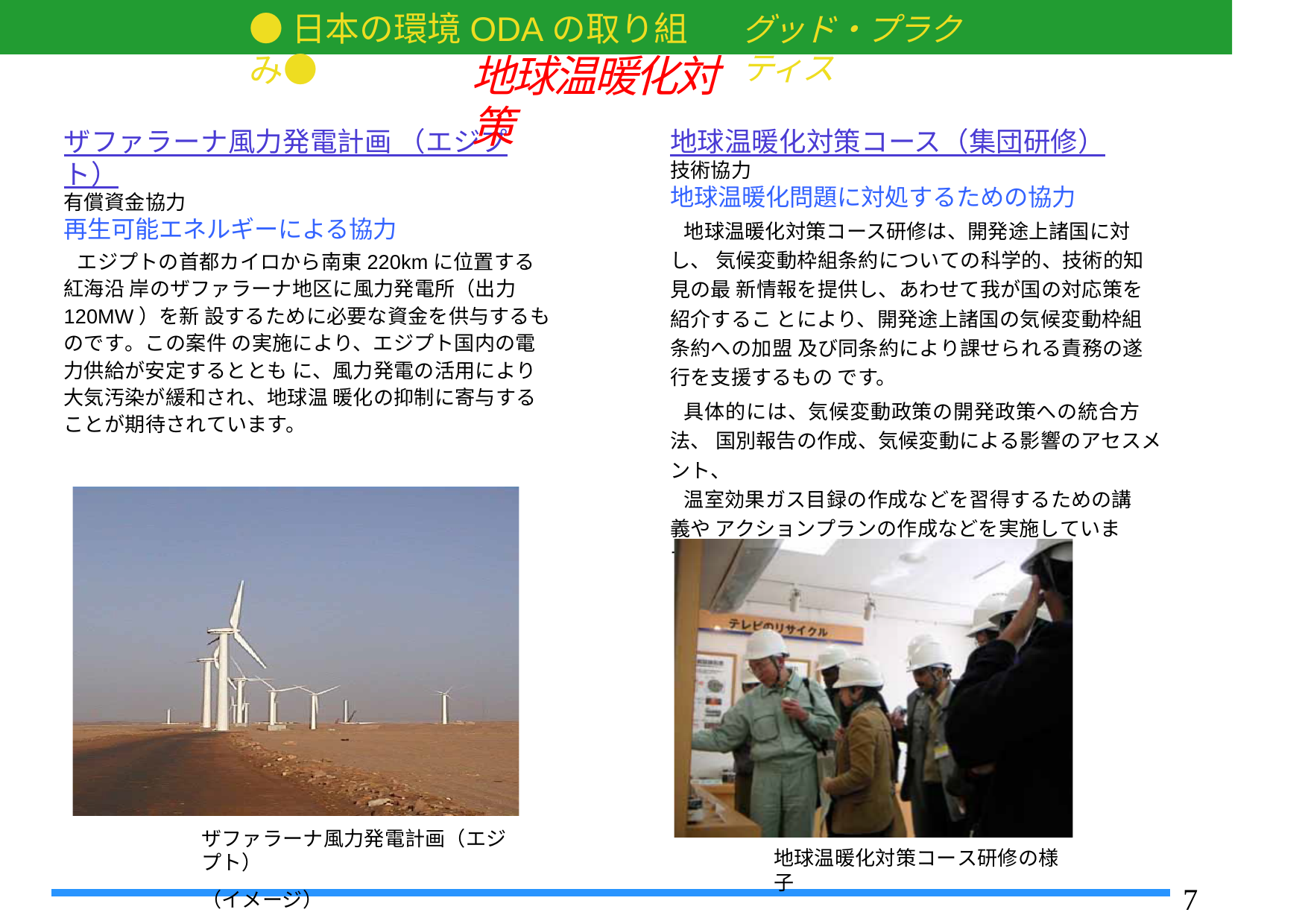

# ●日本の環境ODAの取り組み●
グッド・プラクティス
地球温暖化対策
ザファラーナ風力発電計画 （エジプト）
有償資金協力
再生可能エネルギーによる協力
エジプトの首都カイロから南東220kmに位置する紅海沿 岸のザファラーナ地区に風力発電所（出力120MW）を新 設するために必要な資金を供与するものです。この案件 の実施により、エジプト国内の電力供給が安定するととも に、風力発電の活用により大気汚染が緩和され、地球温 暖化の抑制に寄与することが期待されています。
地球温暖化対策コース（集団研修）
技術協力
地球温暖化問題に対処するための協力
地球温暖化対策コース研修は、開発途上諸国に対し、 気候変動枠組条約についての科学的、技術的知見の最 新情報を提供し、あわせて我が国の対応策を紹介するこ とにより、開発途上諸国の気候変動枠組条約への加盟 及び同条約により課せられる責務の遂行を支援するもの です。
具体的には、気候変動政策の開発政策への統合方法、 国別報告の作成、気候変動による影響のアセスメント、
温室効果ガス目録の作成などを習得するための講義や アクションプランの作成などを実施しています。

ザファラーナ風力発電計画（エジプト）
（イメージ）
地球温暖化対策コース研修の様子
7